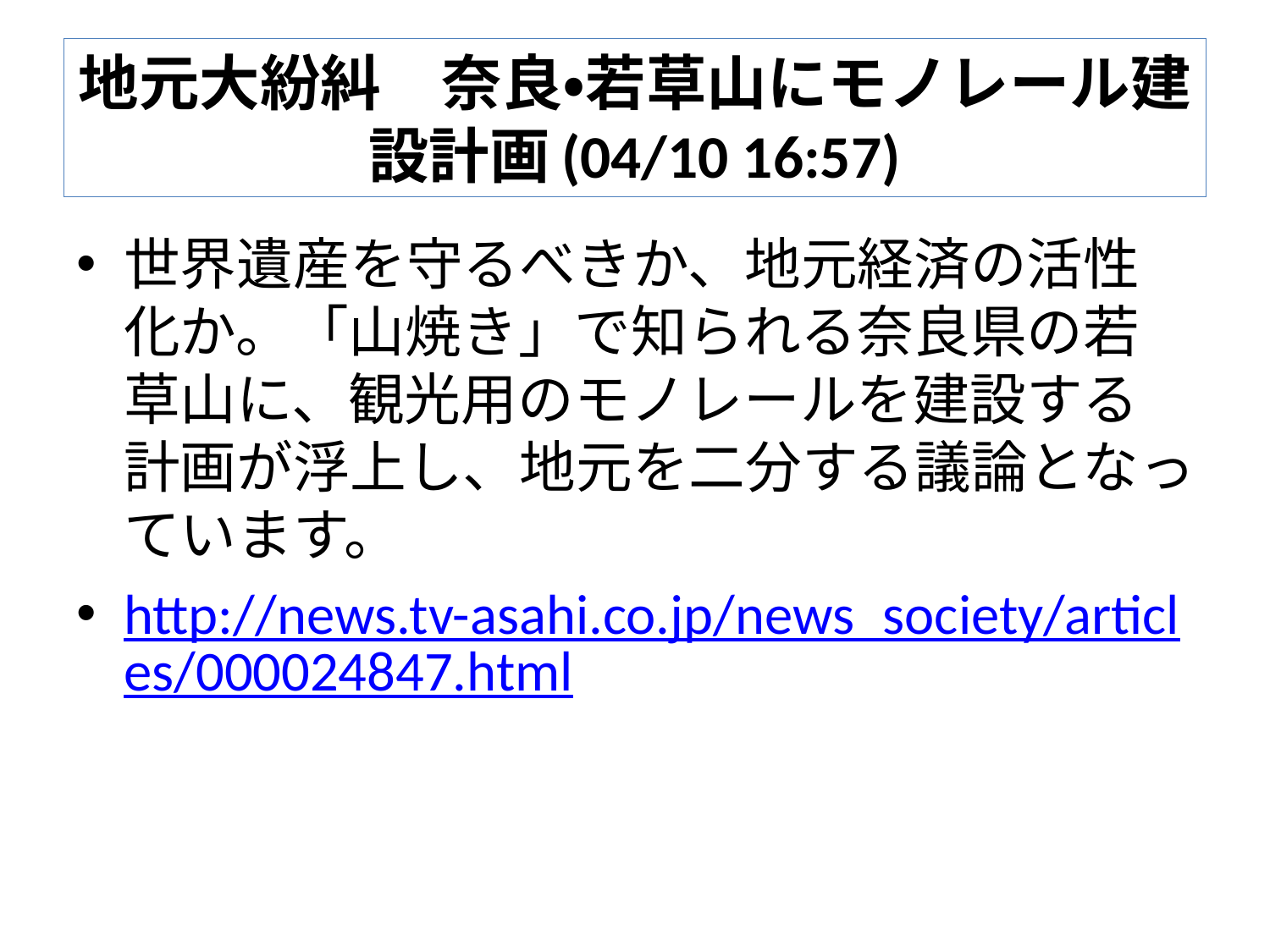

# 地元大紛糾　奈良・若草山にモノレール建設計画(04/10 16:57)
世界遺産を守るべきか、地元経済の活性化か。「山焼き」で知られる奈良県の若草山に、観光用のモノレールを建設する計画が浮上し、地元を二分する議論となっています。
http://news.tv-asahi.co.jp/news_society/articles/000024847.html